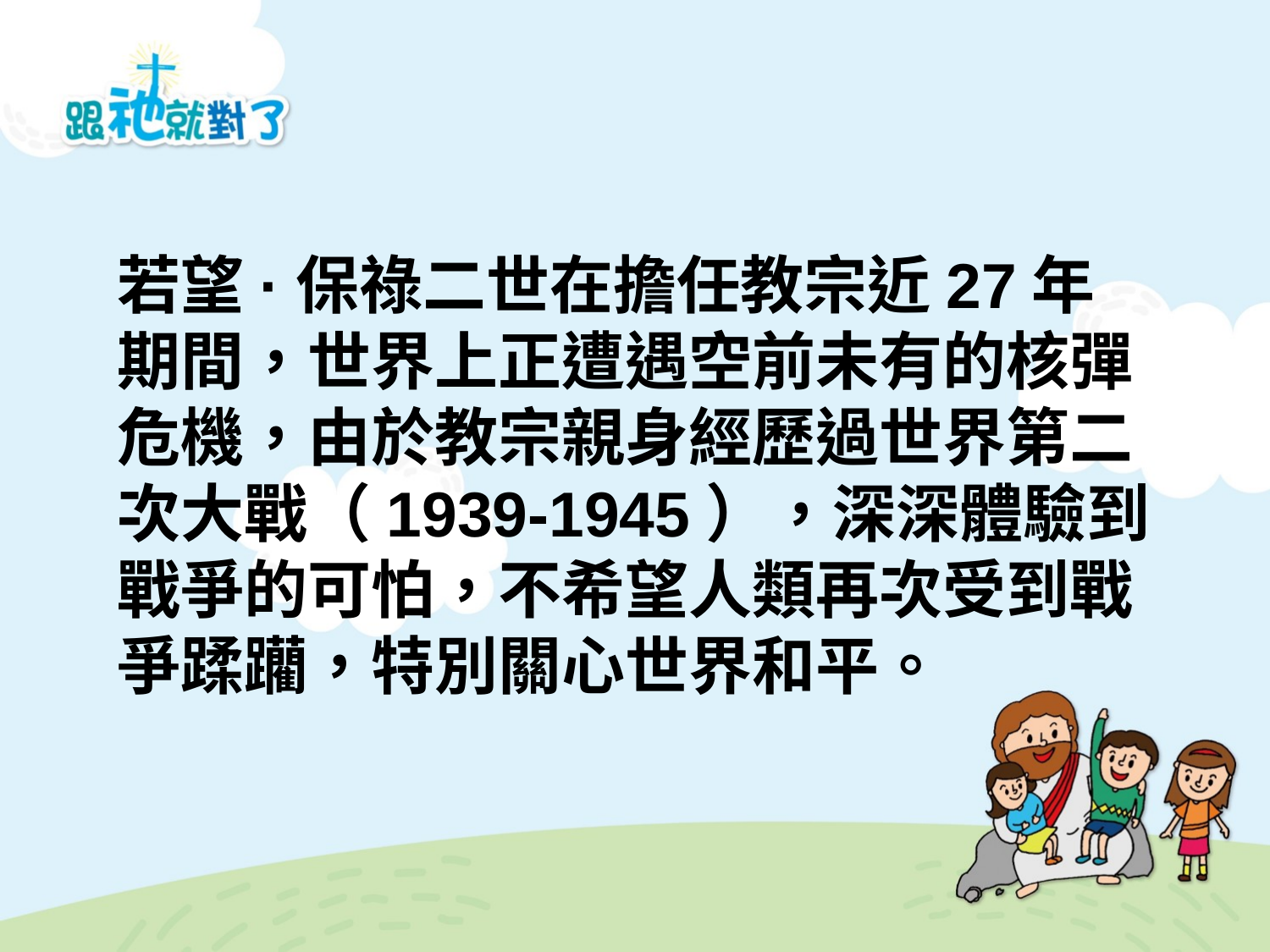

若望·保祿二世在擔任教宗近27年期間，世界上正遭遇空前未有的核彈危機，由於教宗親身經歷過世界第二次大戰（1939-1945），深深體驗到戰爭的可怕，不希望人類再次受到戰爭蹂躪，特別關心世界和平。